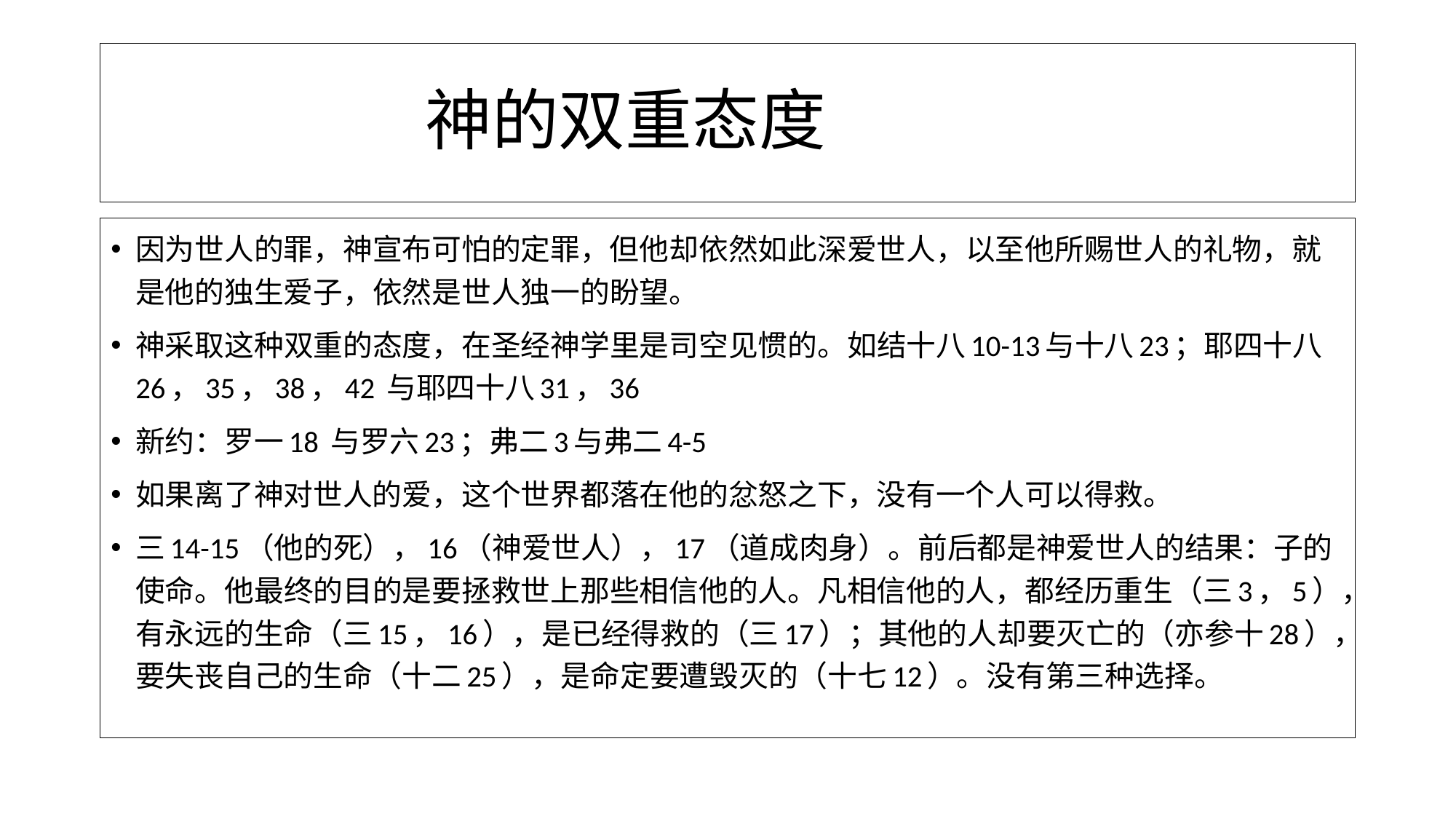

# 神的双重态度
因为世人的罪，神宣布可怕的定罪，但他却依然如此深爱世人，以至他所赐世人的礼物，就是他的独生爱子，依然是世人独一的盼望。
神采取这种双重的态度，在圣经神学里是司空见惯的。如结十八10-13与十八23；耶四十八26，35，38，42 与耶四十八31，36
新约：罗一18 与罗六23；弗二3与弗二4-5
如果离了神对世人的爱，这个世界都落在他的忿怒之下，没有一个人可以得救。
三14-15（他的死），16（神爱世人），17（道成肉身）。前后都是神爱世人的结果：子的使命。他最终的目的是要拯救世上那些相信他的人。凡相信他的人，都经历重生（三3，5），有永远的生命（三15，16），是已经得救的（三17）；其他的人却要灭亡的（亦参十28），要失丧自己的生命（十二25），是命定要遭毁灭的（十七12）。没有第三种选择。